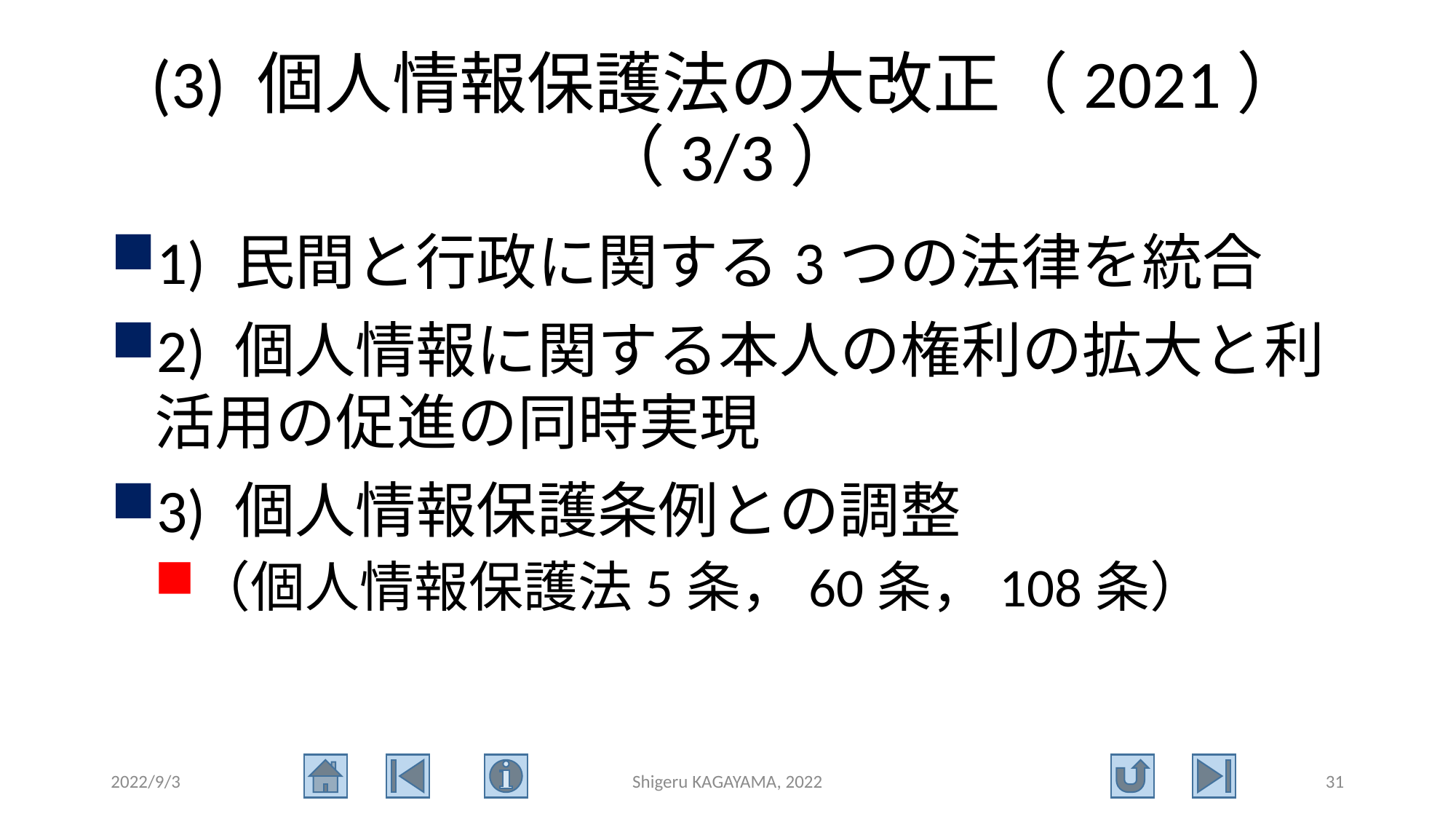

# (3) 個人情報保護法の大改正（2021） （3/3）
1) 民間と行政に関する3つの法律を統合
2) 個人情報に関する本人の権利の拡大と利活用の促進の同時実現
3) 個人情報保護条例との調整
（個人情報保護法5条，60条，108条）

2022/9/3
Shigeru KAGAYAMA, 2022
31